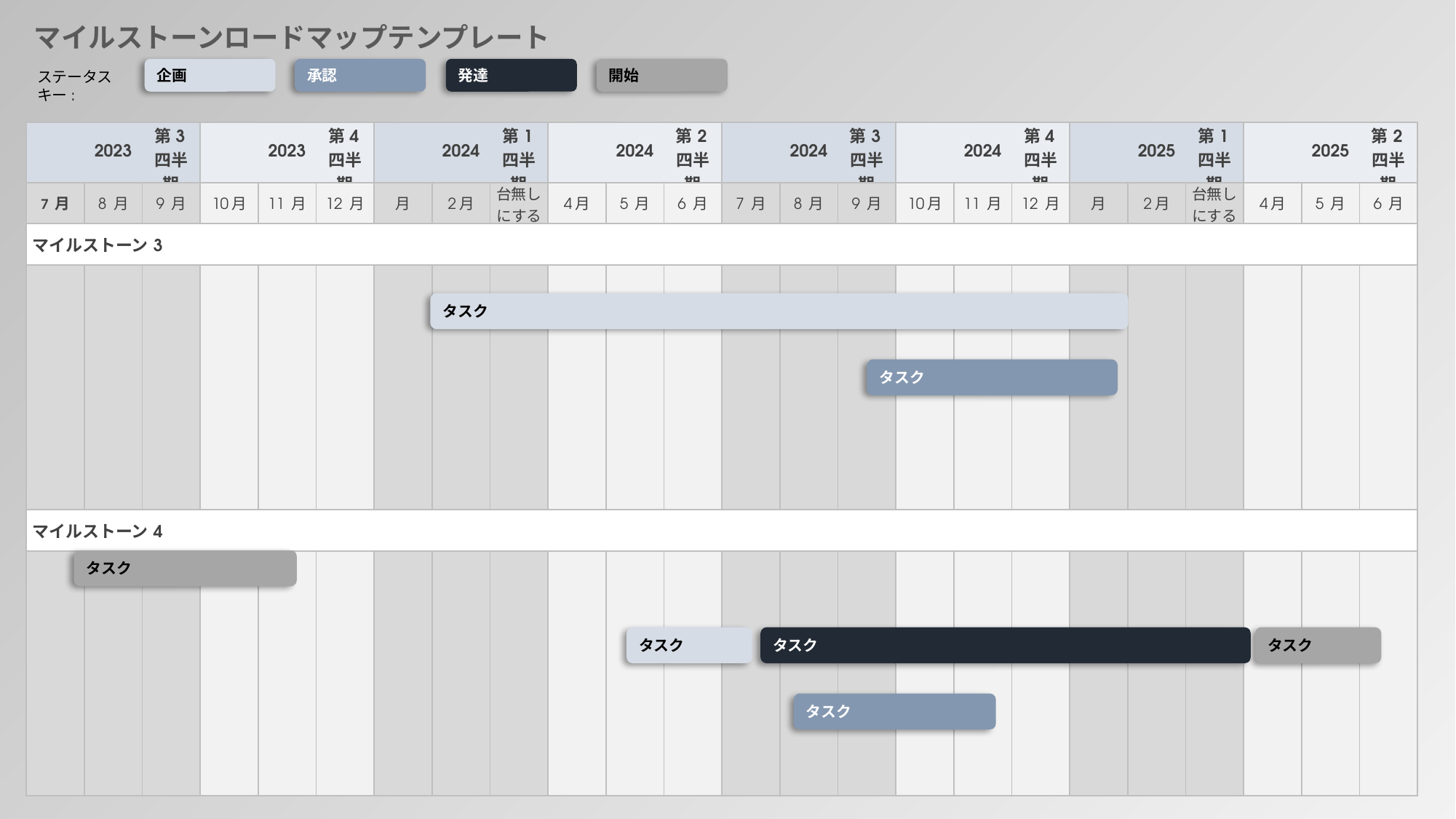

マイルストーンロードマップテンプレート
企画
承認
発達
開始
ステータスキー:
|  | 2023 | 第3四半期 |  | 2023 | 第4四半期 |  | 2024 | 第1四半期 |  | 2024 | 第2四半期 |  | 2024 | 第3四半期 |  | 2024 | 第4四半期 |  | 2025 | 第1四半期 |  | 2025 | 第2四半期 |
| --- | --- | --- | --- | --- | --- | --- | --- | --- | --- | --- | --- | --- | --- | --- | --- | --- | --- | --- | --- | --- | --- | --- | --- |
| 7 月 | 8 月 | 9 月 | 10月 | 11 月 | 12 月 | 月 | 2月 | 台無しにする | 4月 | 5 月 | 6 月 | 7 月 | 8 月 | 9 月 | 10月 | 11 月 | 12 月 | 月 | 2月 | 台無しにする | 4月 | 5 月 | 6 月 |
| マイルストーン3 |  |  |  |  |  |  |  |  |  |  |  |  |  |  |  |  |  |  |  |  |  |  |  |
|  |  |  |  |  |  |  |  |  |  |  |  |  |  |  |  |  |  |  |  |  |  |  |  |
| マイルストーン4 |  |  |  |  |  |  |  |  |  |  |  |  |  |  |  |  |  |  |  |  |  |  |  |
|  |  |  |  |  |  |  |  |  |  |  |  |  |  |  |  |  |  |  |  |  |  |  |  |
タスク
タスク
タスク
タスク
タスク
タスク
タスク